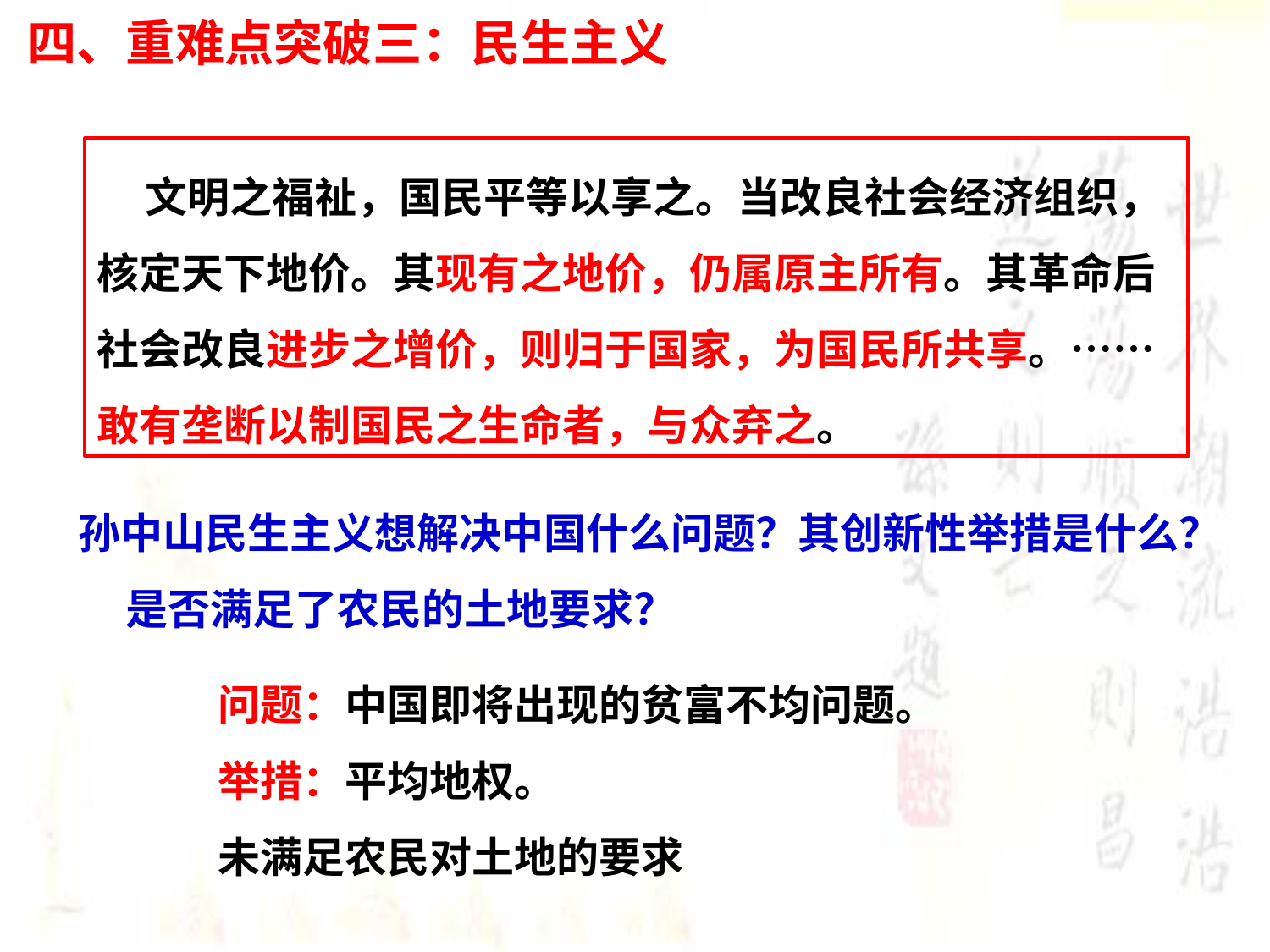

四、重难点突破三：民生主义
    文明之福祉，国民平等以享之。当改良社会经济组织，核定天下地价。其现有之地价，仍属原主所有。其革命后社会改良进步之增价，则归于国家，为国民所共享。……敢有垄断以制国民之生命者，与众弃之。
孙中山民生主义想解决中国什么问题？其创新性举措是什么？是否满足了农民的土地要求？
问题：中国即将出现的贫富不均问题。
举措：平均地权。
未满足农民对土地的要求